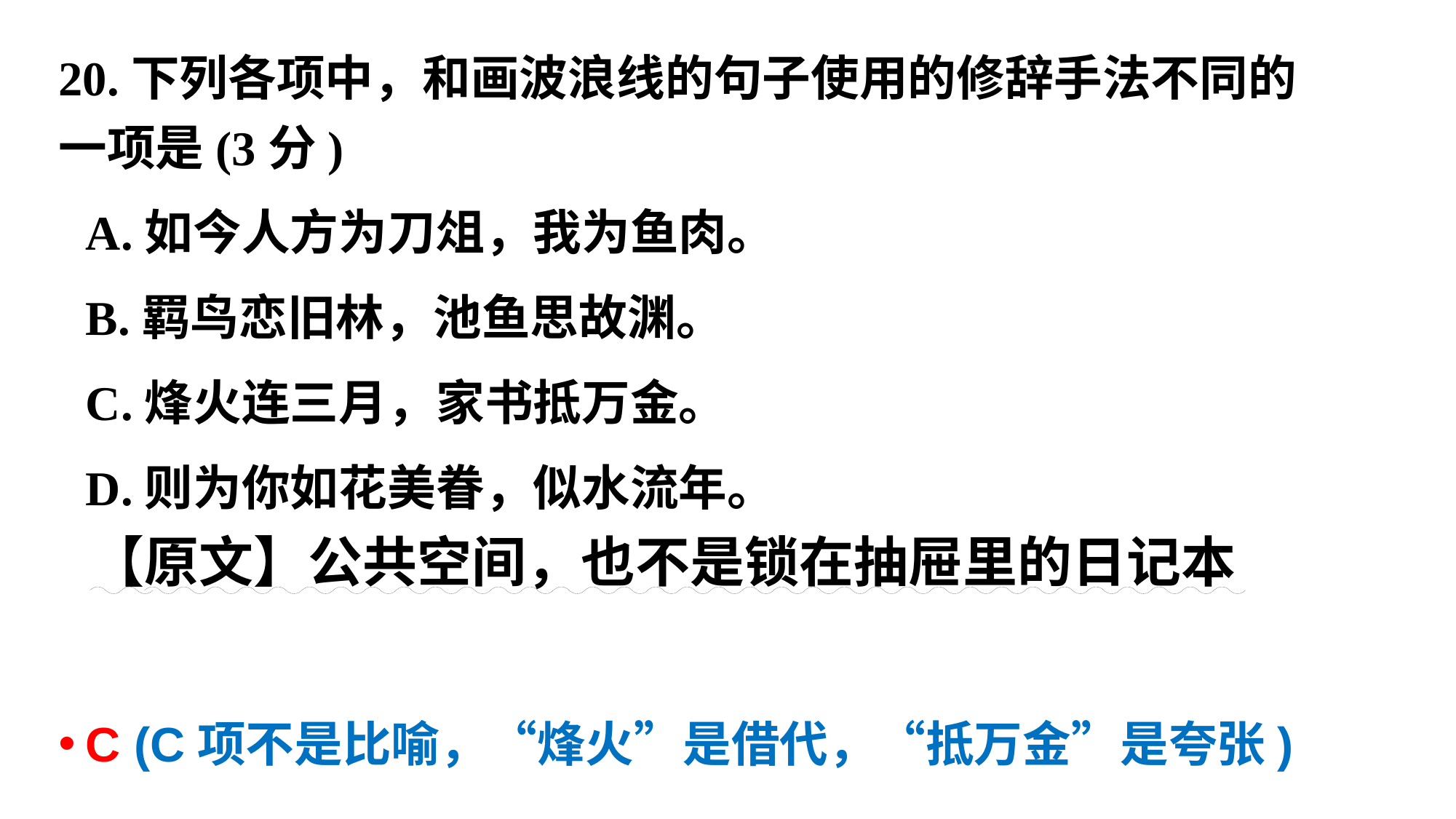

20.下列各项中，和画波浪线的句子使用的修辞手法不同的一项是(3分)
A.如今人方为刀俎，我为鱼肉。
B.羁鸟恋旧林，池鱼思故渊。
C.烽火连三月，家书抵万金。
D.则为你如花美眷，似水流年。

C (C项不是比喻，“烽火”是借代，“抵万金”是夸张)
【原文】公共空间，也不是锁在抽屉里的日记本